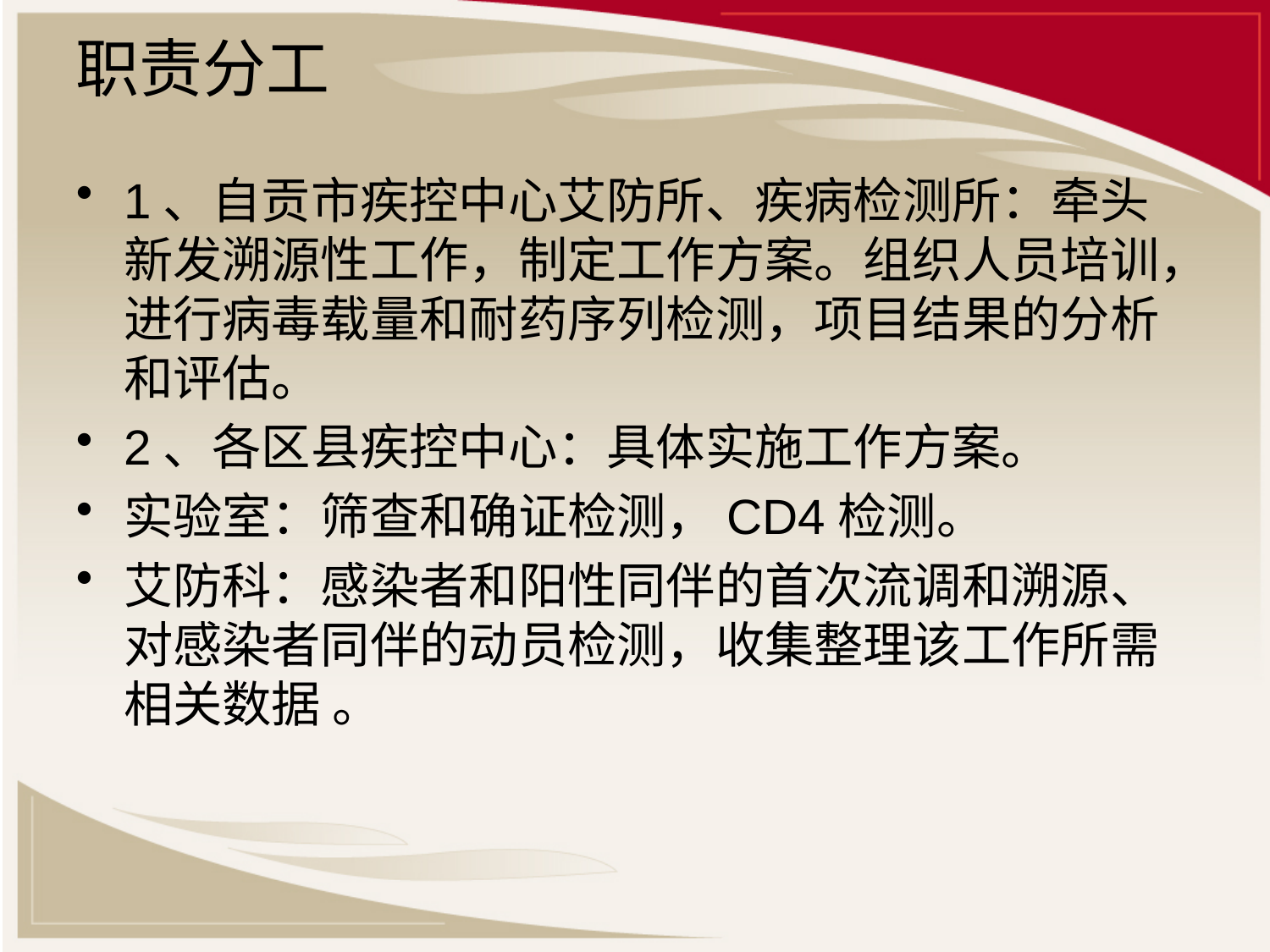

# 职责分工
1、自贡市疾控中心艾防所、疾病检测所：牵头新发溯源性工作，制定工作方案。组织人员培训，进行病毒载量和耐药序列检测，项目结果的分析和评估。
2、各区县疾控中心：具体实施工作方案。
实验室：筛查和确证检测，CD4检测。
艾防科：感染者和阳性同伴的首次流调和溯源、对感染者同伴的动员检测，收集整理该工作所需相关数据 。